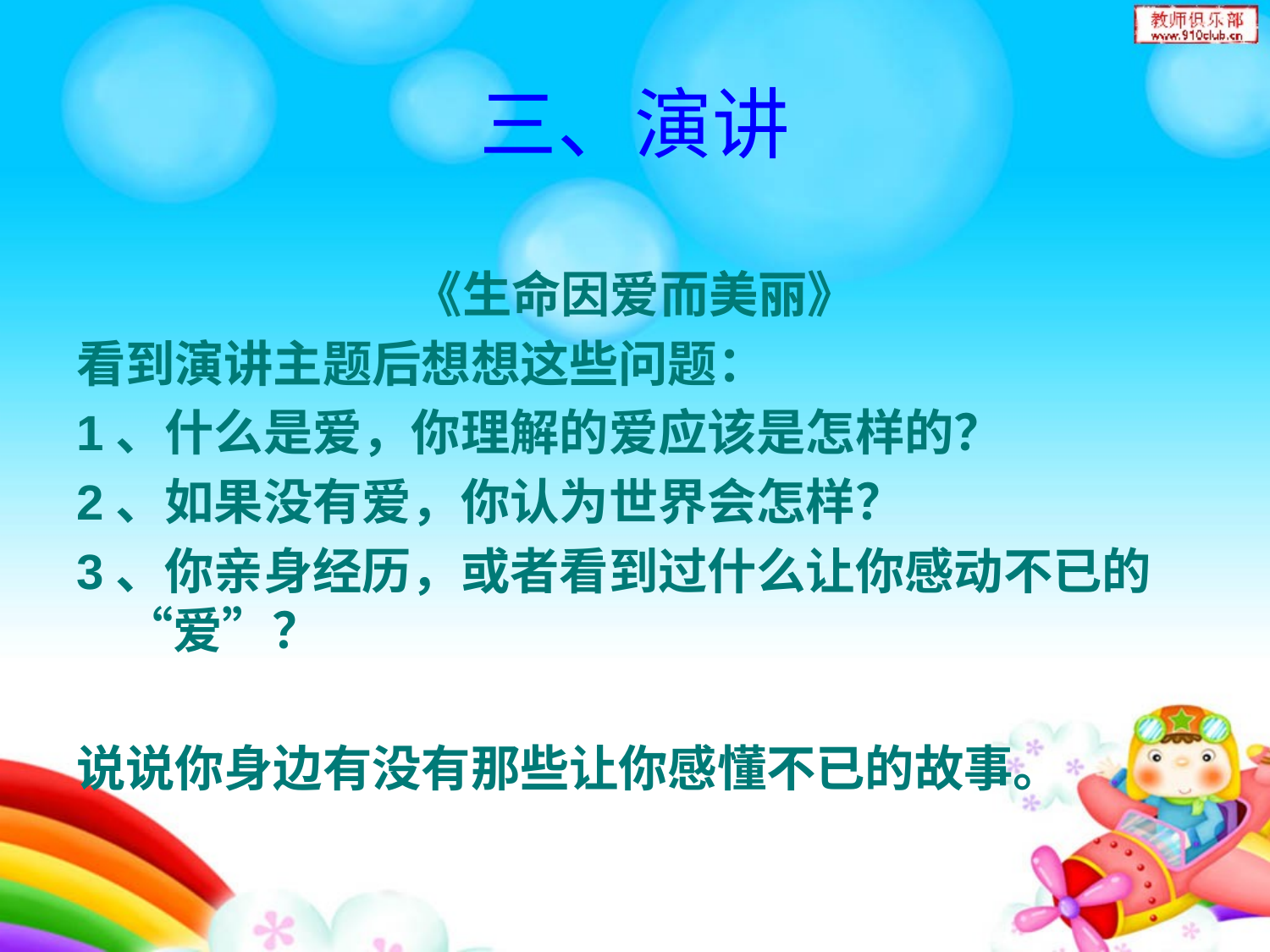

# 三、演讲
《生命因爱而美丽》
看到演讲主题后想想这些问题：
1、什么是爱，你理解的爱应该是怎样的？
2、如果没有爱，你认为世界会怎样？
3、你亲身经历，或者看到过什么让你感动不已的“爱”？

说说你身边有没有那些让你感懂不已的故事。